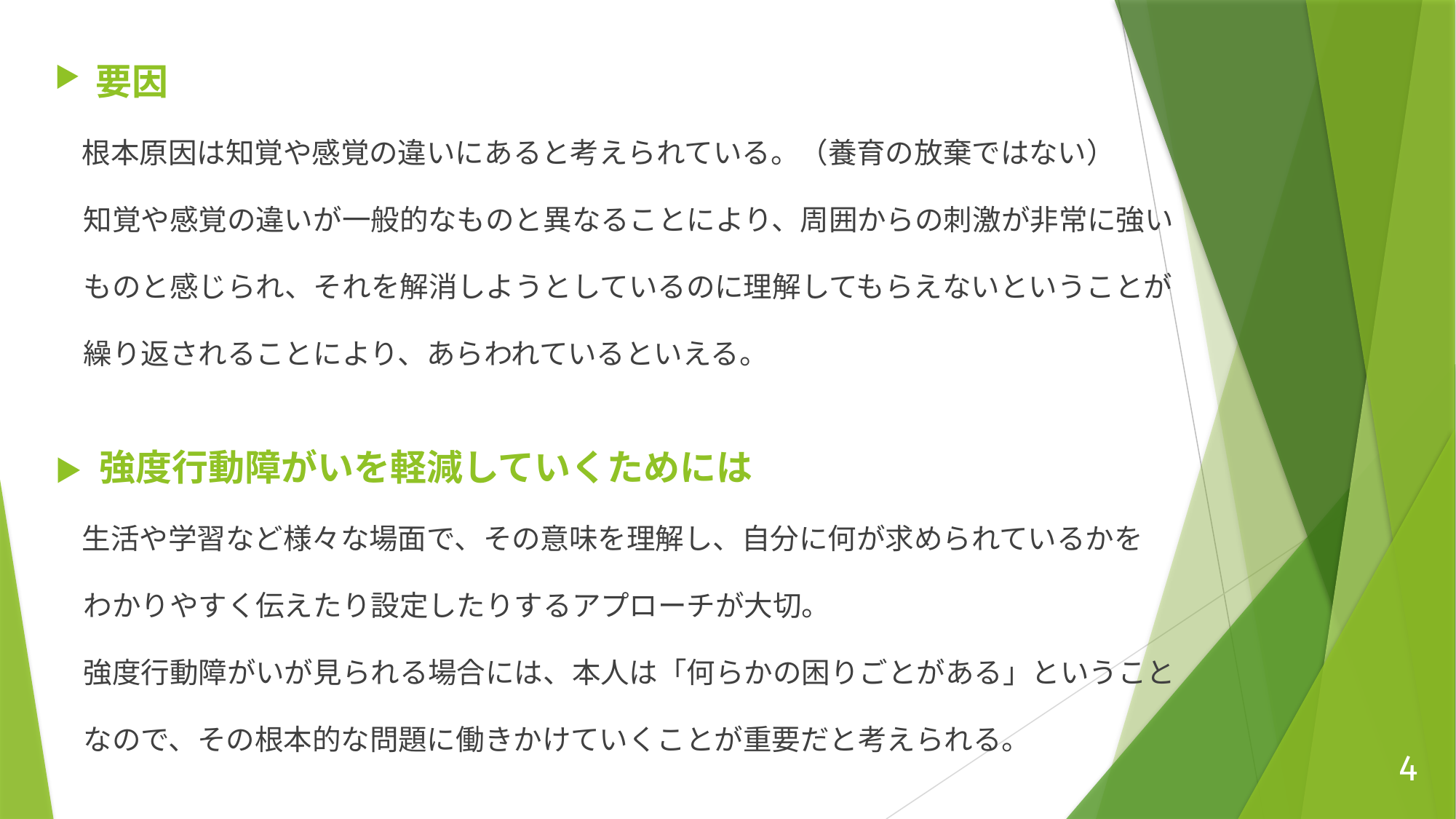

要因
　根本原因は知覚や感覚の違いにあると考えられている。（養育の放棄ではない）
　知覚や感覚の違いが一般的なものと異なることにより、周囲からの刺激が非常に強い
　ものと感じられ、それを解消しようとしているのに理解してもらえないということが
　繰り返されることにより、あらわれているといえる。

▶ 強度行動障がいを軽減していくためには
　生活や学習など様々な場面で、その意味を理解し、自分に何が求められているかを
　わかりやすく伝えたり設定したりするアプローチが大切。
　強度行動障がいが見られる場合には、本人は「何らかの困りごとがある」ということ
　なので、その根本的な問題に働きかけていくことが重要だと考えられる。
4